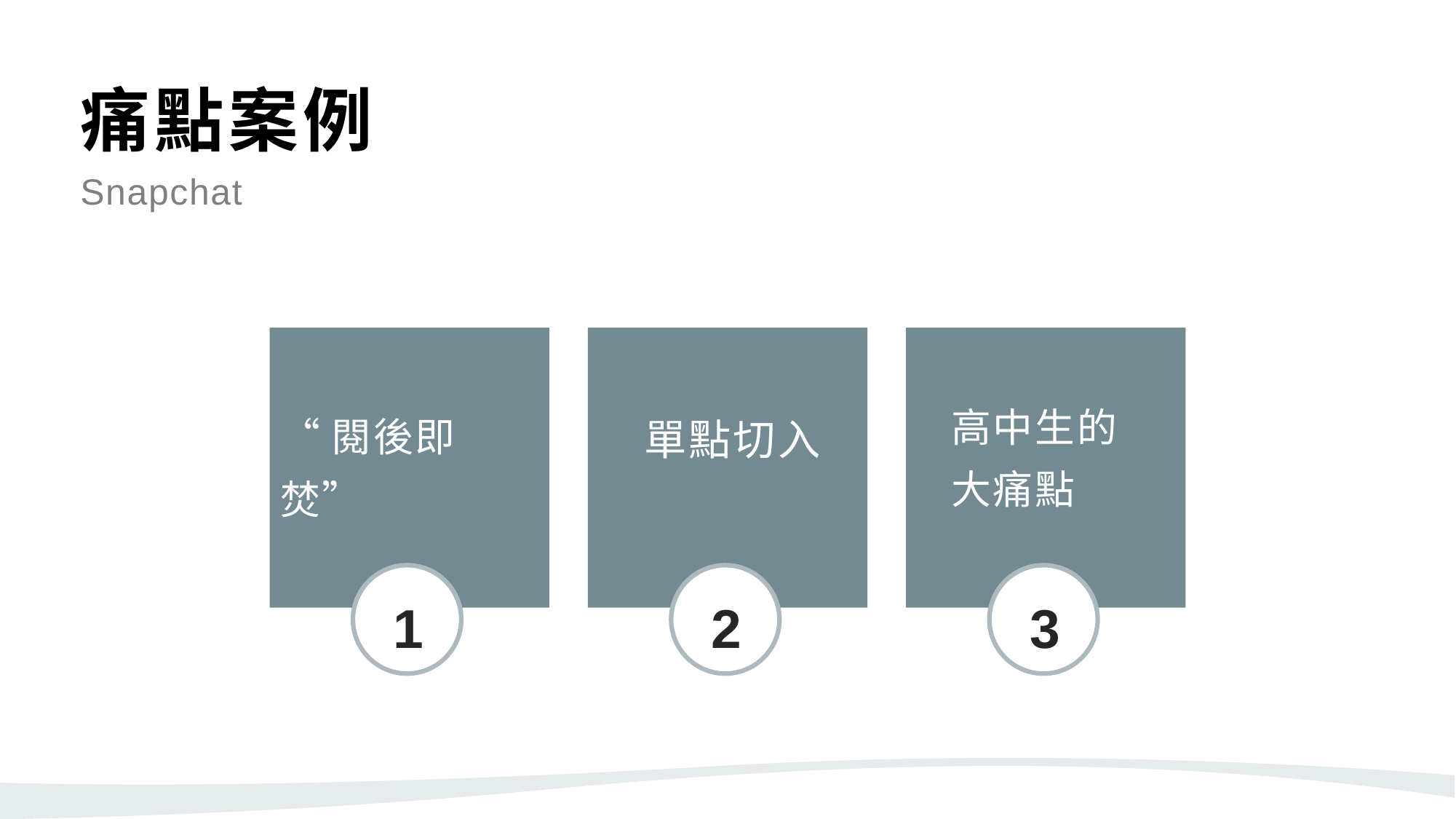

痛點案例
Snapchat

高中生的
大痛點
“閱後即焚”
單點切入

1
2
3